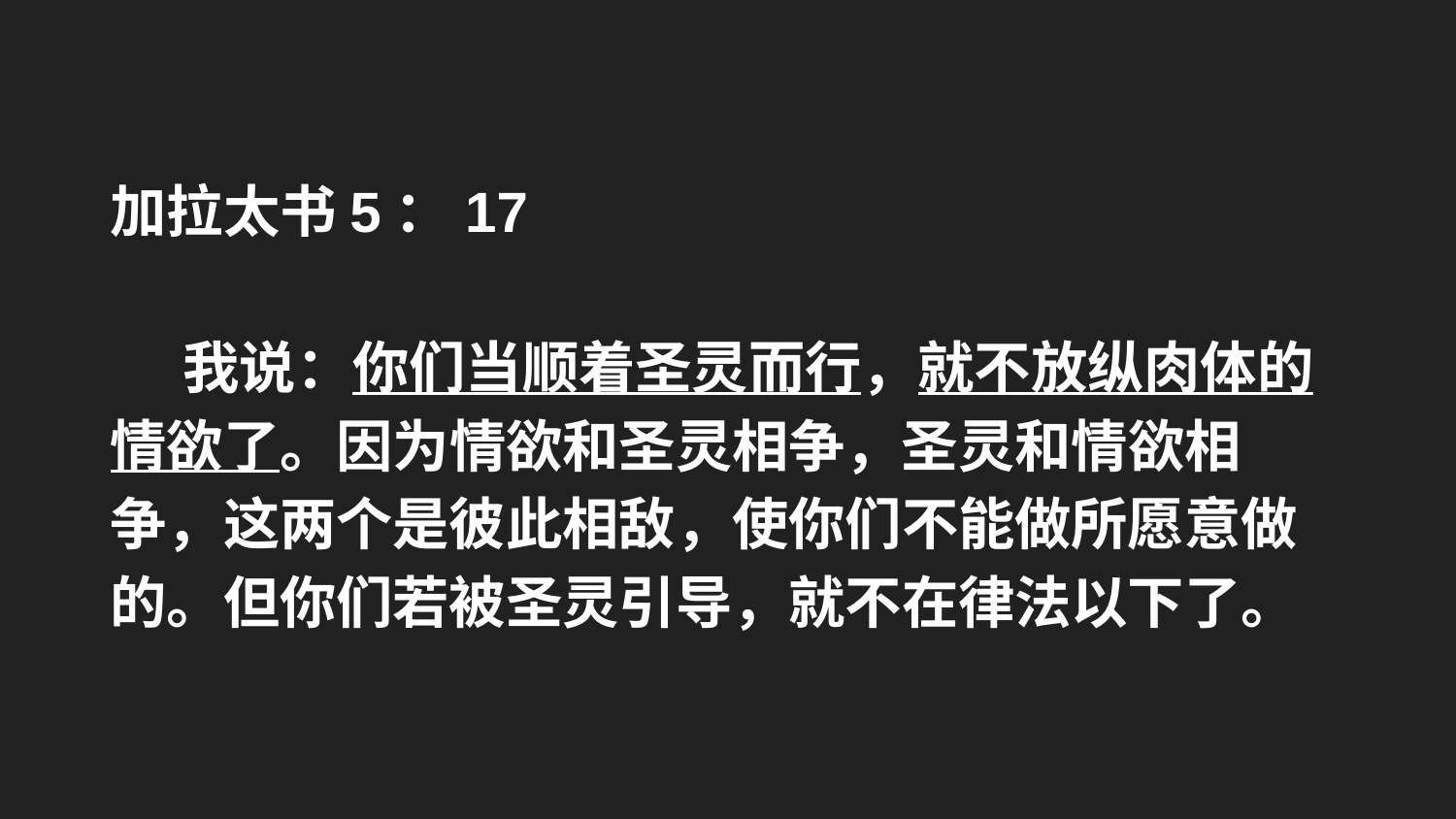

#
加拉太书5：17

我说：你们当顺着圣灵而行，就不放纵肉体的情欲了。因为情欲和圣灵相争，圣灵和情欲相争，这两个是彼此相敌，使你们不能做所愿意做的。但你们若被圣灵引导，就不在律法以下了。